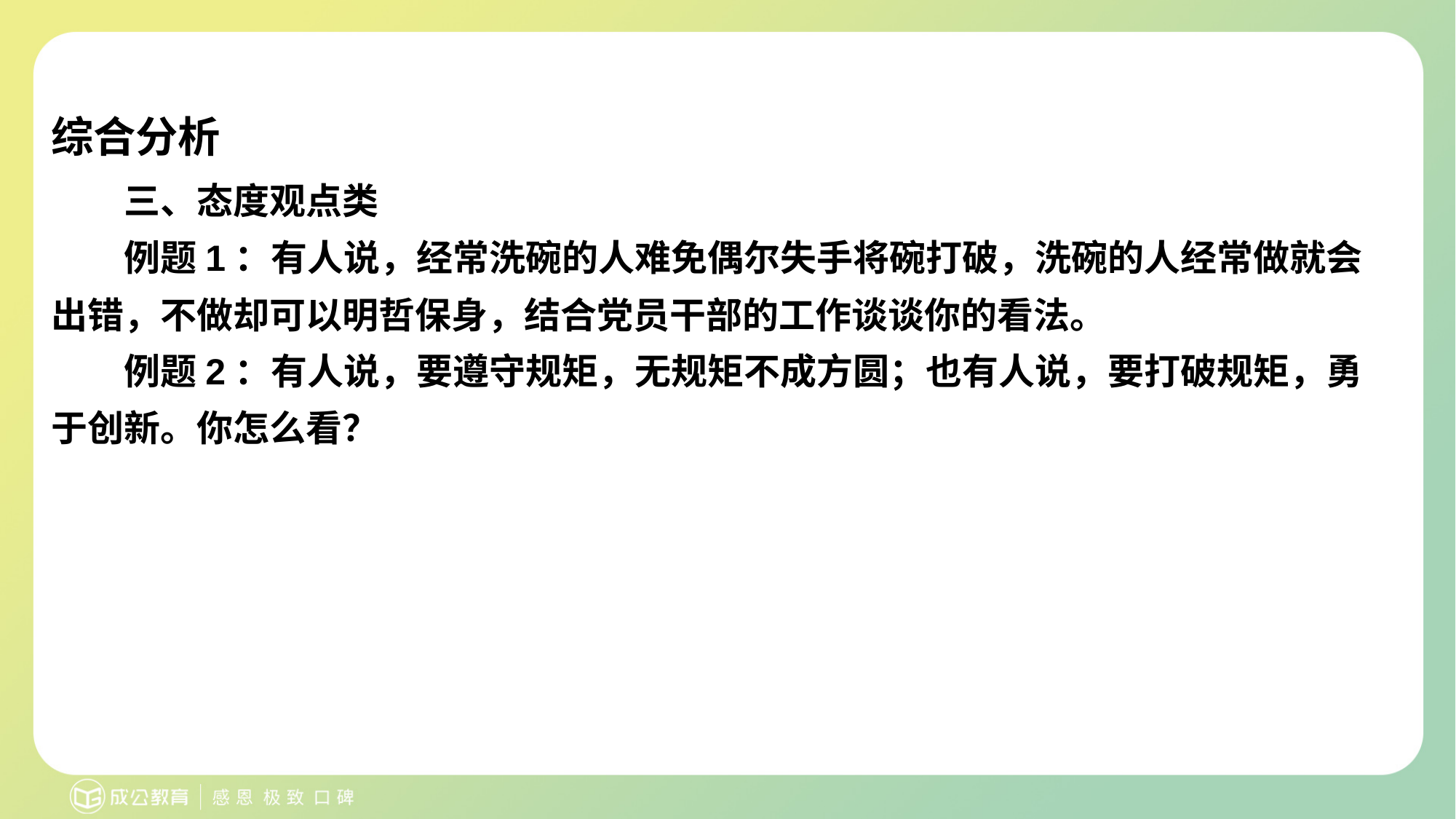

# 综合分析
三、态度观点类
例题1：有人说，经常洗碗的人难免偶尔失手将碗打破，洗碗的人经常做就会出错，不做却可以明哲保身，结合党员干部的工作谈谈你的看法。
例题2：有人说，要遵守规矩，无规矩不成方圆；也有人说，要打破规矩，勇于创新。你怎么看？